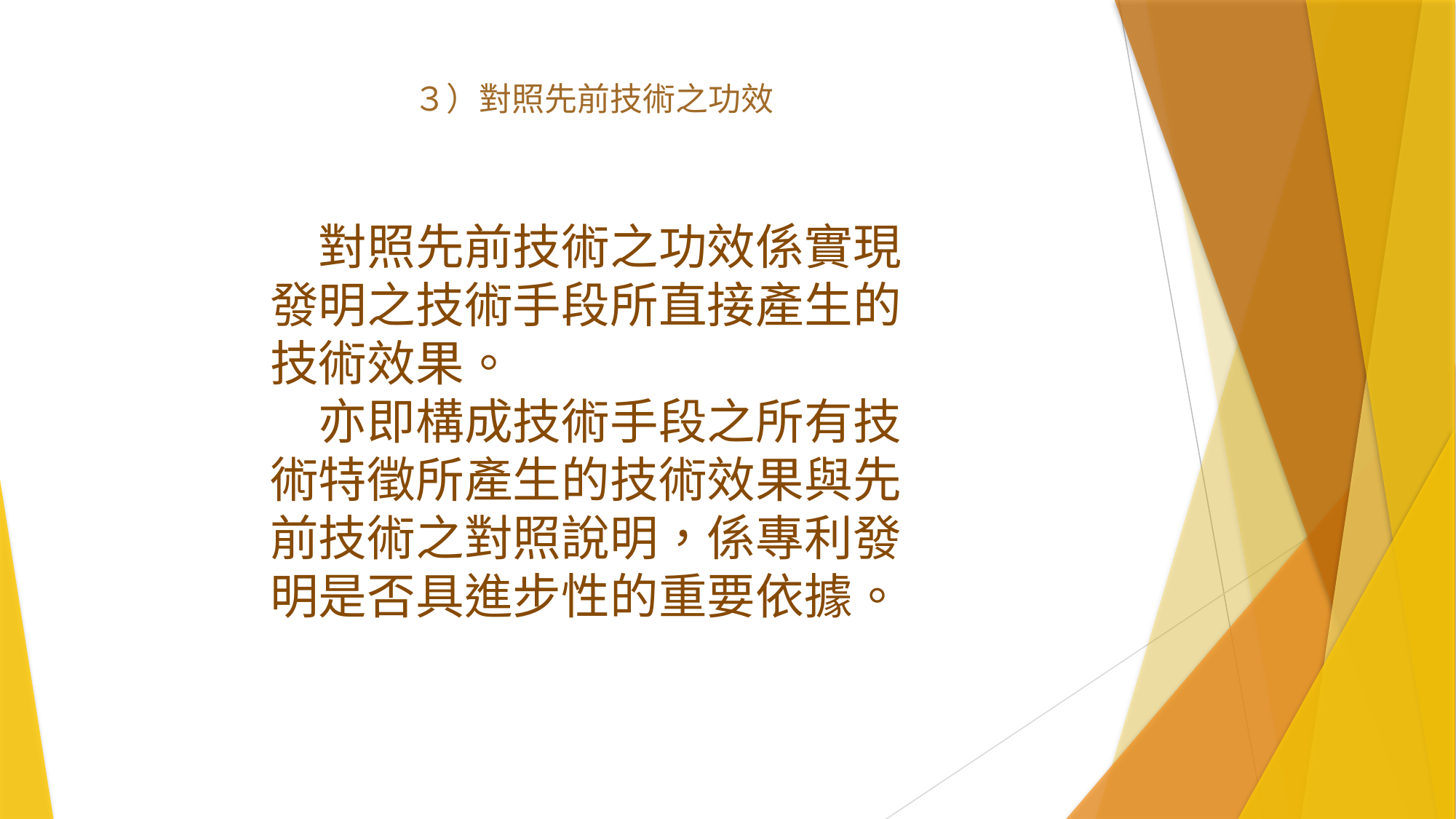

# ３）對照先前技術之功效
　對照先前技術之功效係實現發明之技術手段所直接產生的技術效果。
　亦即構成技術手段之所有技術特徵所產生的技術效果與先前技術之對照說明，係專利發明是否具進步性的重要依據。